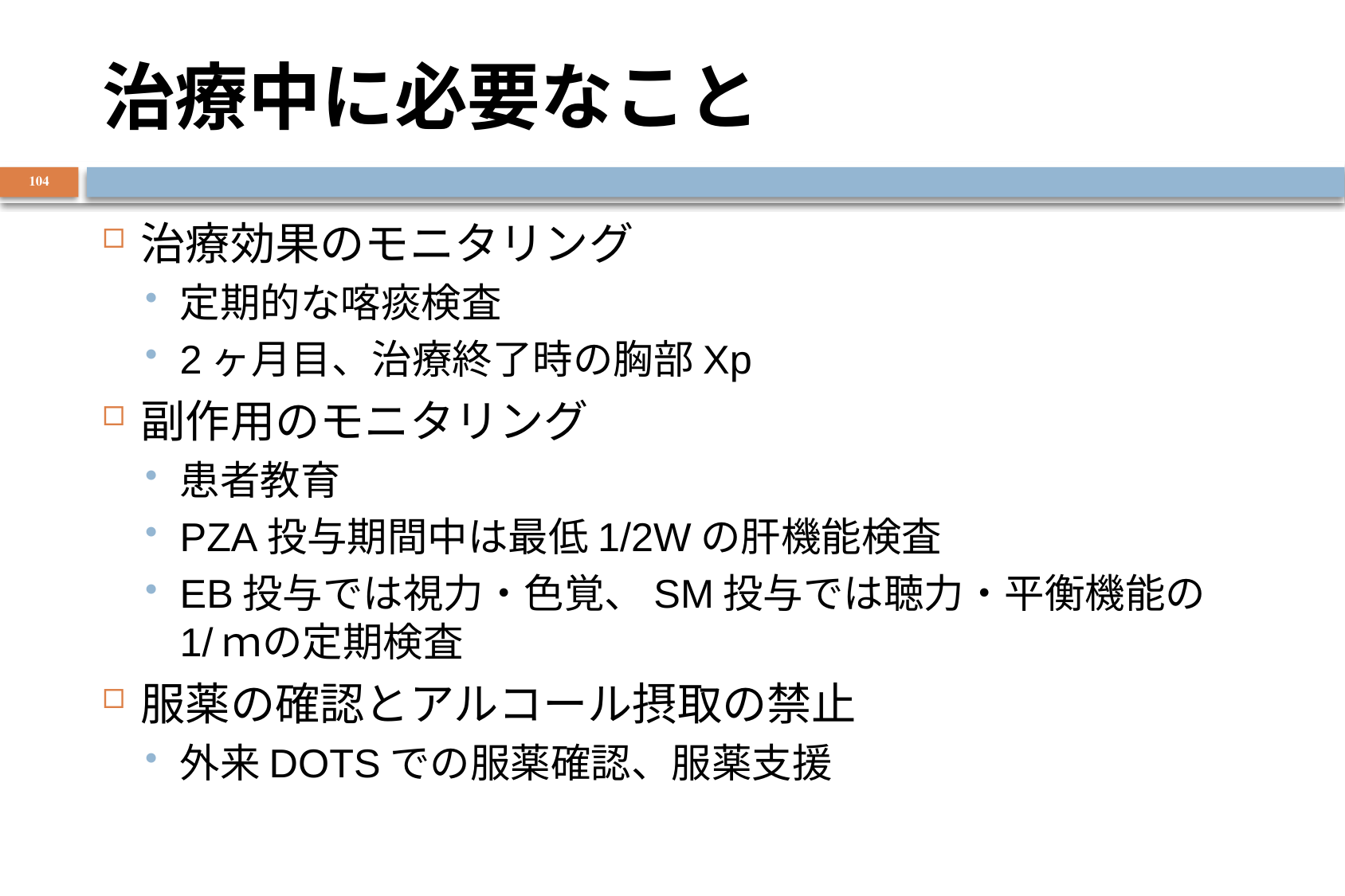

# 治療中に必要なこと
104
治療効果のモニタリング
定期的な喀痰検査
2ヶ月目、治療終了時の胸部Xp
副作用のモニタリング
患者教育
PZA投与期間中は最低1/2Wの肝機能検査
EB投与では視力・色覚、SM投与では聴力・平衡機能の1/ｍの定期検査
服薬の確認とアルコール摂取の禁止
外来DOTSでの服薬確認、服薬支援